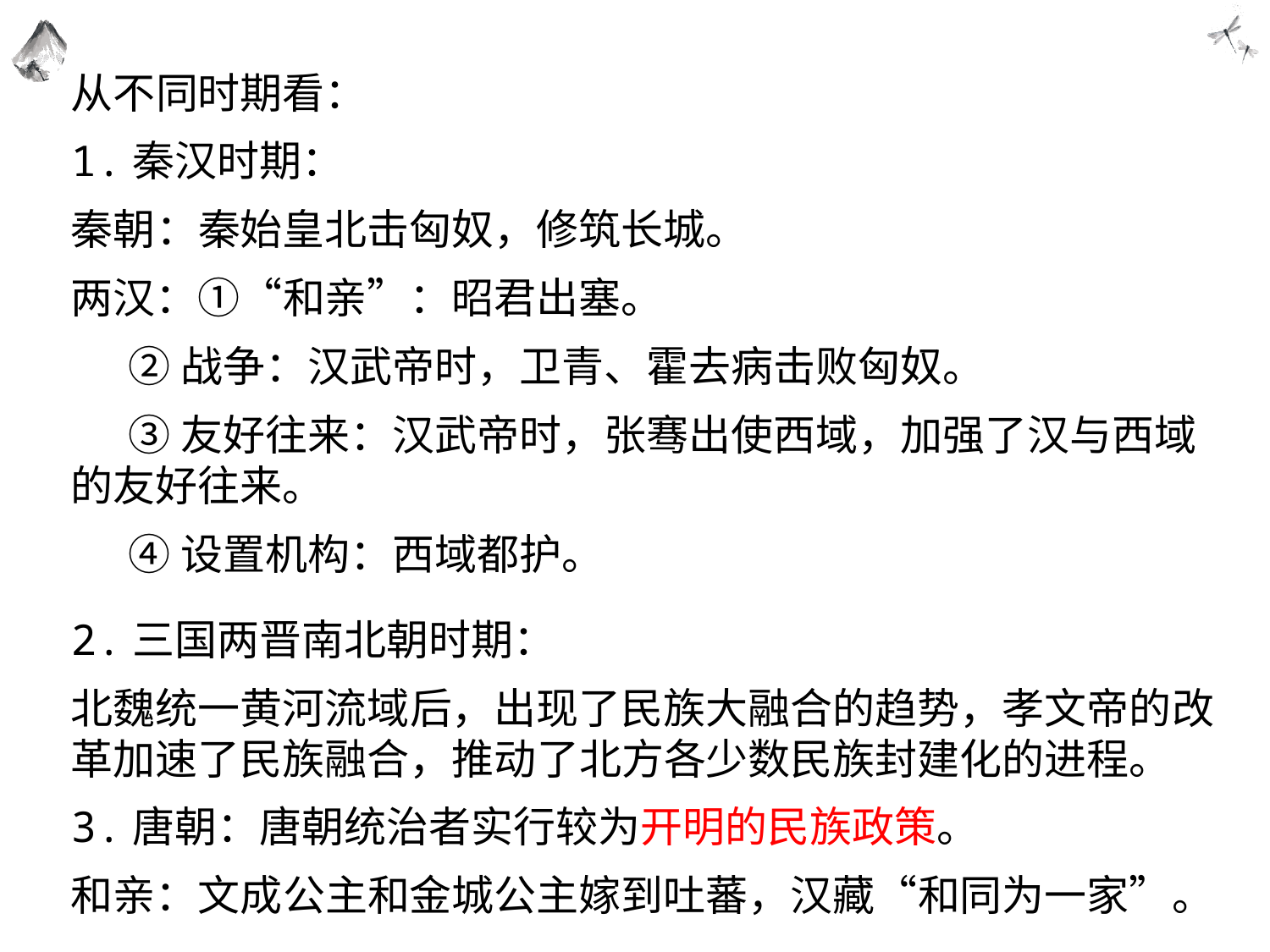

从不同时期看：
1.秦汉时期：
秦朝：秦始皇北击匈奴，修筑长城。
两汉：①“和亲”：昭君出塞。
      ②战争：汉武帝时，卫青、霍去病击败匈奴。
      ③友好往来：汉武帝时，张骞出使西域，加强了汉与西域的友好往来。
      ④设置机构：西域都护。
2.三国两晋南北朝时期：
北魏统一黄河流域后，出现了民族大融合的趋势，孝文帝的改革加速了民族融合，推动了北方各少数民族封建化的进程。
3.唐朝：唐朝统治者实行较为开明的民族政策。
和亲：文成公主和金城公主嫁到吐蕃，汉藏“和同为一家”。